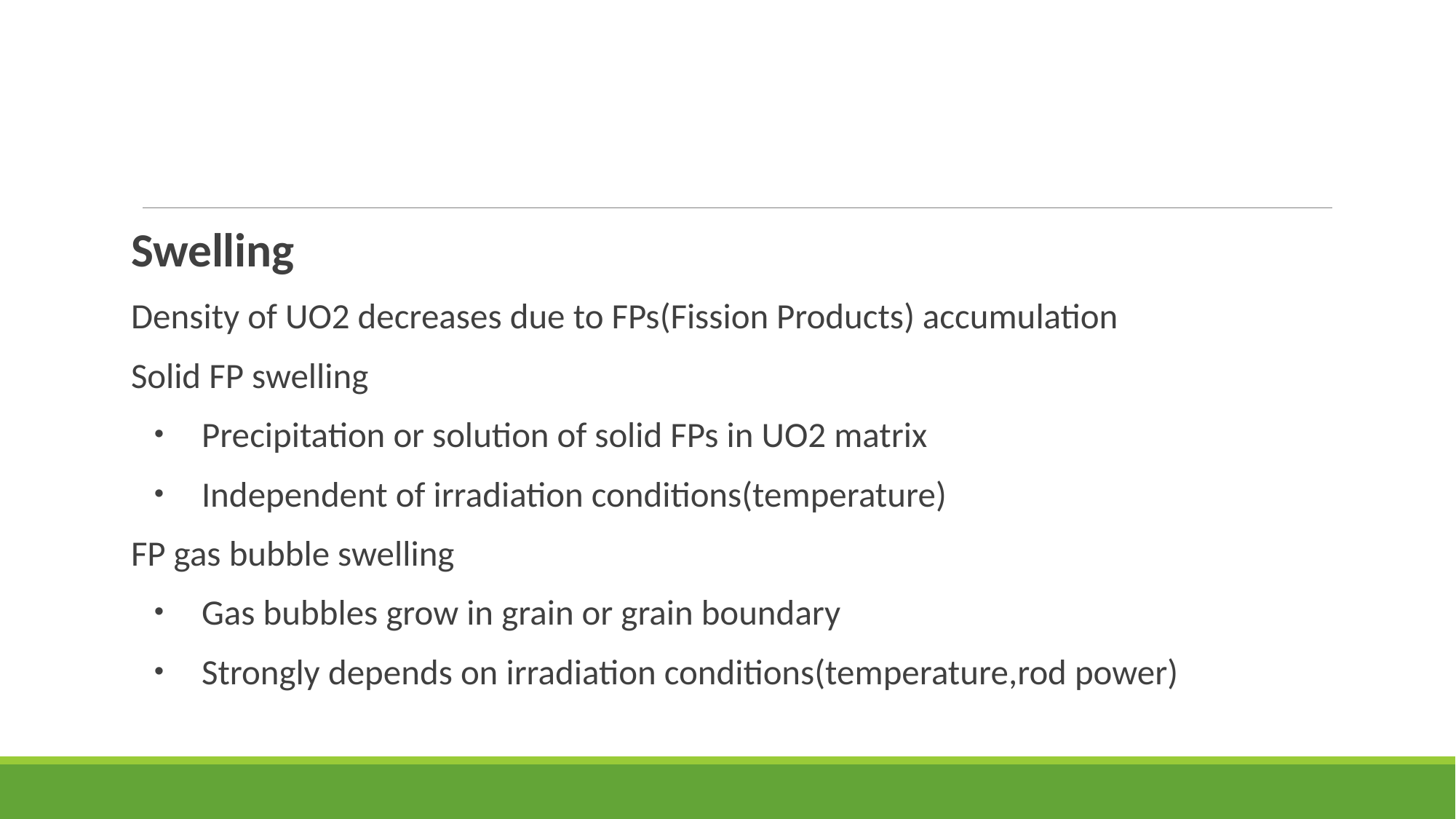

#
Swelling
Density of UO2 decreases due to FPs(Fission Products) accumulation
Solid FP swelling
・  Precipitation or solution of solid FPs in UO2 matrix
・  Independent of irradiation conditions(temperature)
FP gas bubble swelling
・  Gas bubbles grow in grain or grain boundary
・  Strongly depends on irradiation conditions(temperature,rod power)